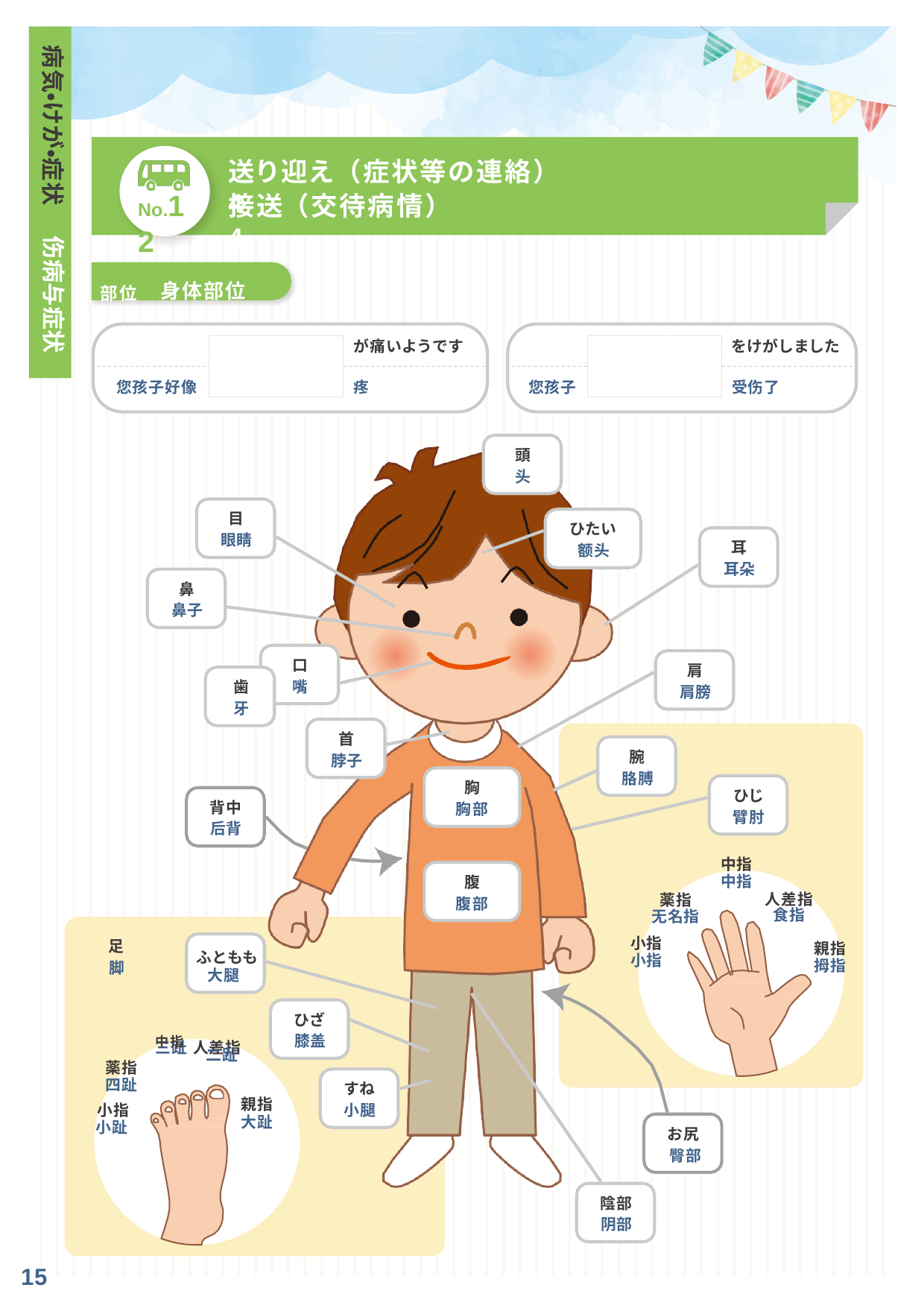

病気・けが・症状

送り迎え（症状等の連絡）4

No.12
接送（交待病情）4
伤病与症状
部位	身体部位

が痛いようです
をけがしました
您孩子好像
疼
受伤了
您孩子

頭
头

目

ひたい

眼睛

耳
额头
耳朵

鼻
鼻子

口
嘴
肩

歯
牙
肩膀
首
脖子

腕

胳膊
胸
ひじ
臂肘

背中
后背
胸部
中指
中指

腹
人差指
薬指
腹部
食指
无名指
小指
小指
足
親指
拇指
ふともも
脚

大腿
ひざ
膝盖

中指 人差指
三趾
二趾
薬指
四趾
小指
小趾
すね
小腿
親指
大趾
お尻
臀部

陰部
阴部
15